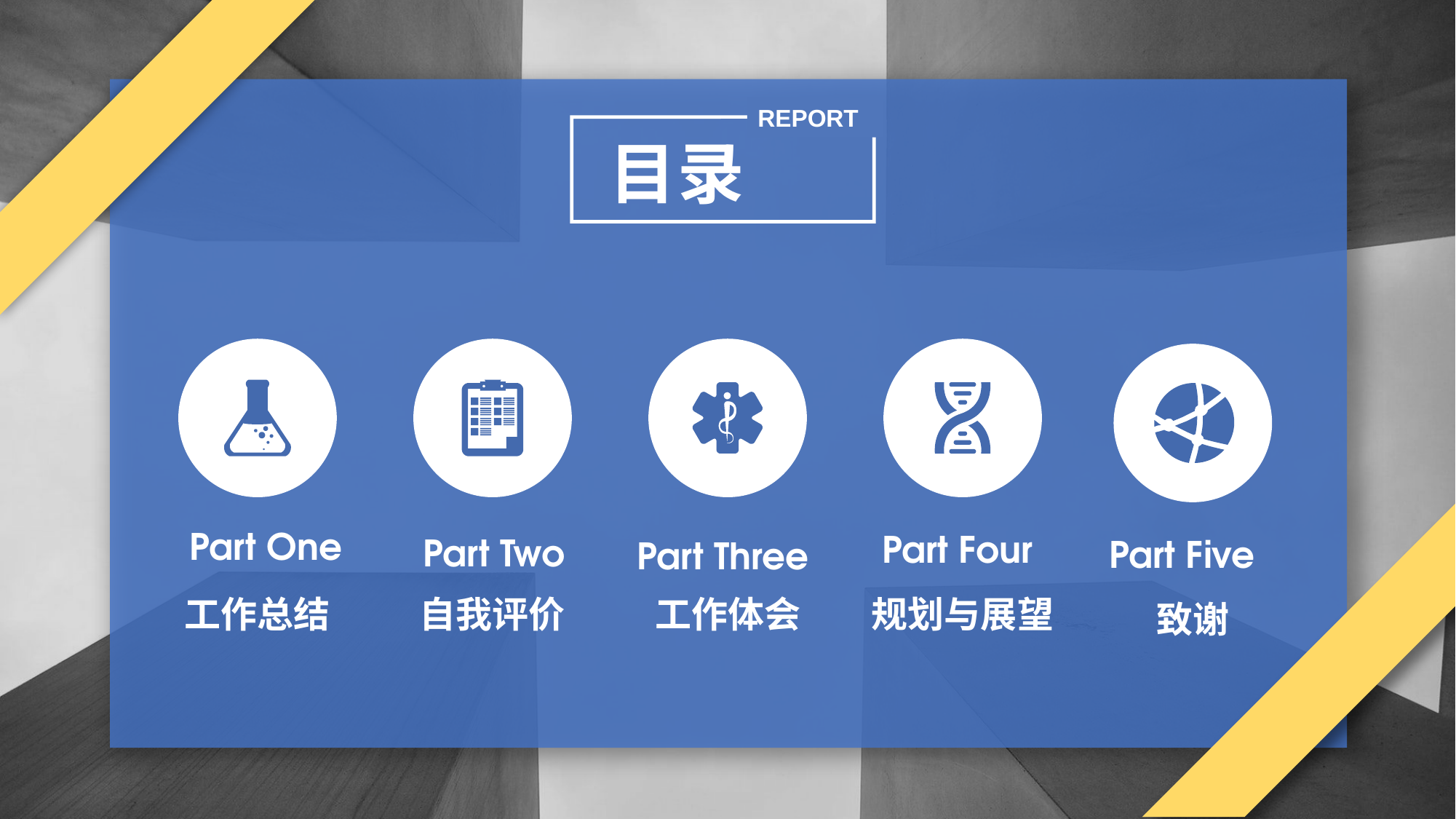

REPORT

目录

Part One
工作总结
Part Four
规划与展望
Part Two
自我评价
Part Five
致谢
Part Three
工作体会